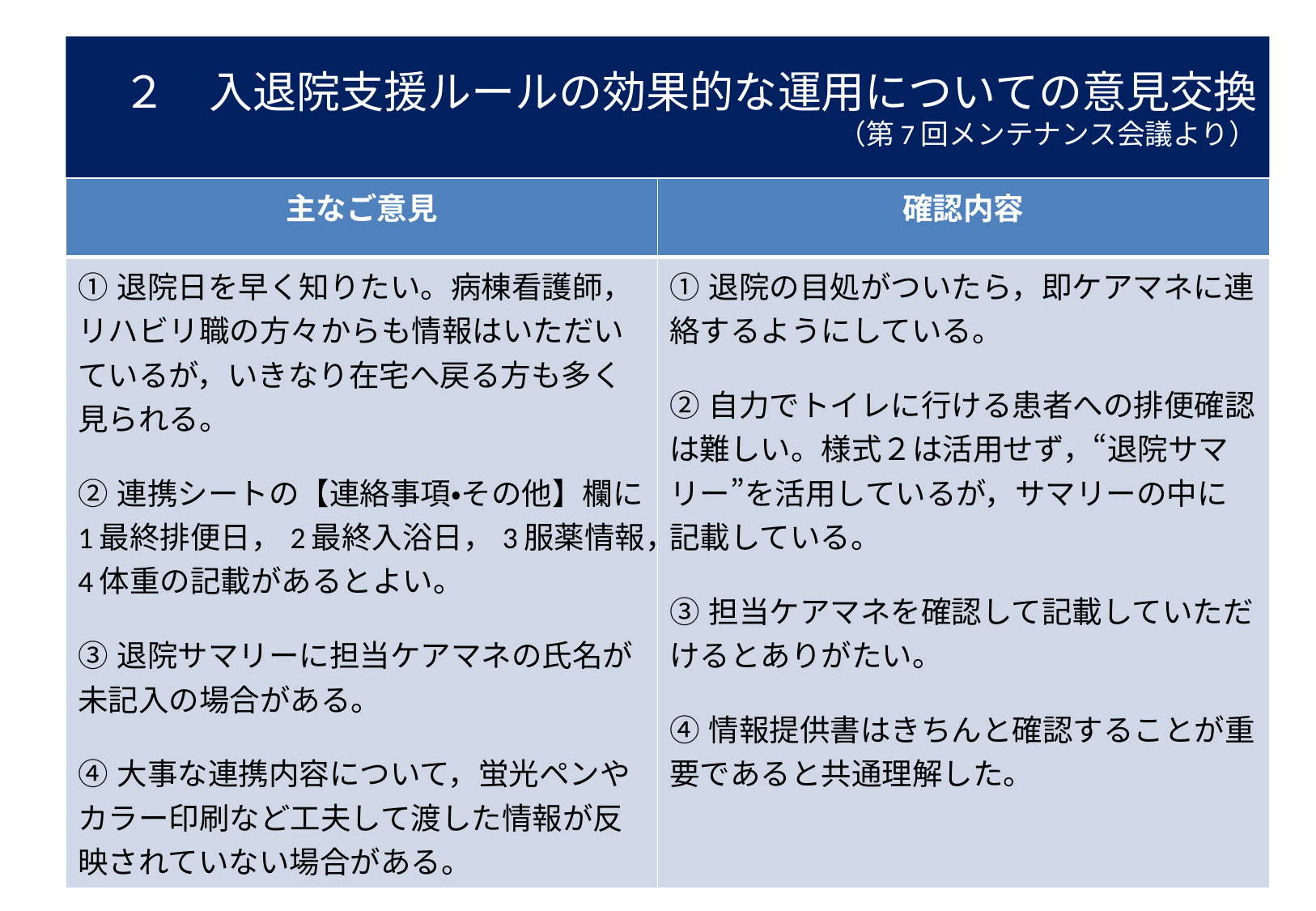

# ２　入退院支援ルールの効果的な運用についての意見交換 （第7回メンテナンス会議より）
| 主なご意見 | 確認内容 |
| --- | --- |
| ①退院日を早く知りたい。病棟看護師，リハビリ職の方々からも情報はいただいているが，いきなり在宅へ戻る方も多く見られる。 ②連携シートの【連絡事項・その他】欄に1最終排便日，2最終入浴日，3服薬情報，4体重の記載があるとよい。 ③退院サマリーに担当ケアマネの氏名が未記入の場合がある。 ④大事な連携内容について，蛍光ペンやカラー印刷など工夫して渡した情報が反映されていない場合がある。 | ①退院の目処がついたら，即ケアマネに連絡するようにしている。 ②自力でトイレに行ける患者への排便確認は難しい。様式２は活用せず，“退院サマリー”を活用しているが，サマリーの中に記載している。 ③担当ケアマネを確認して記載していただけるとありがたい。 ④情報提供書はきちんと確認することが重要であると共通理解した。 |